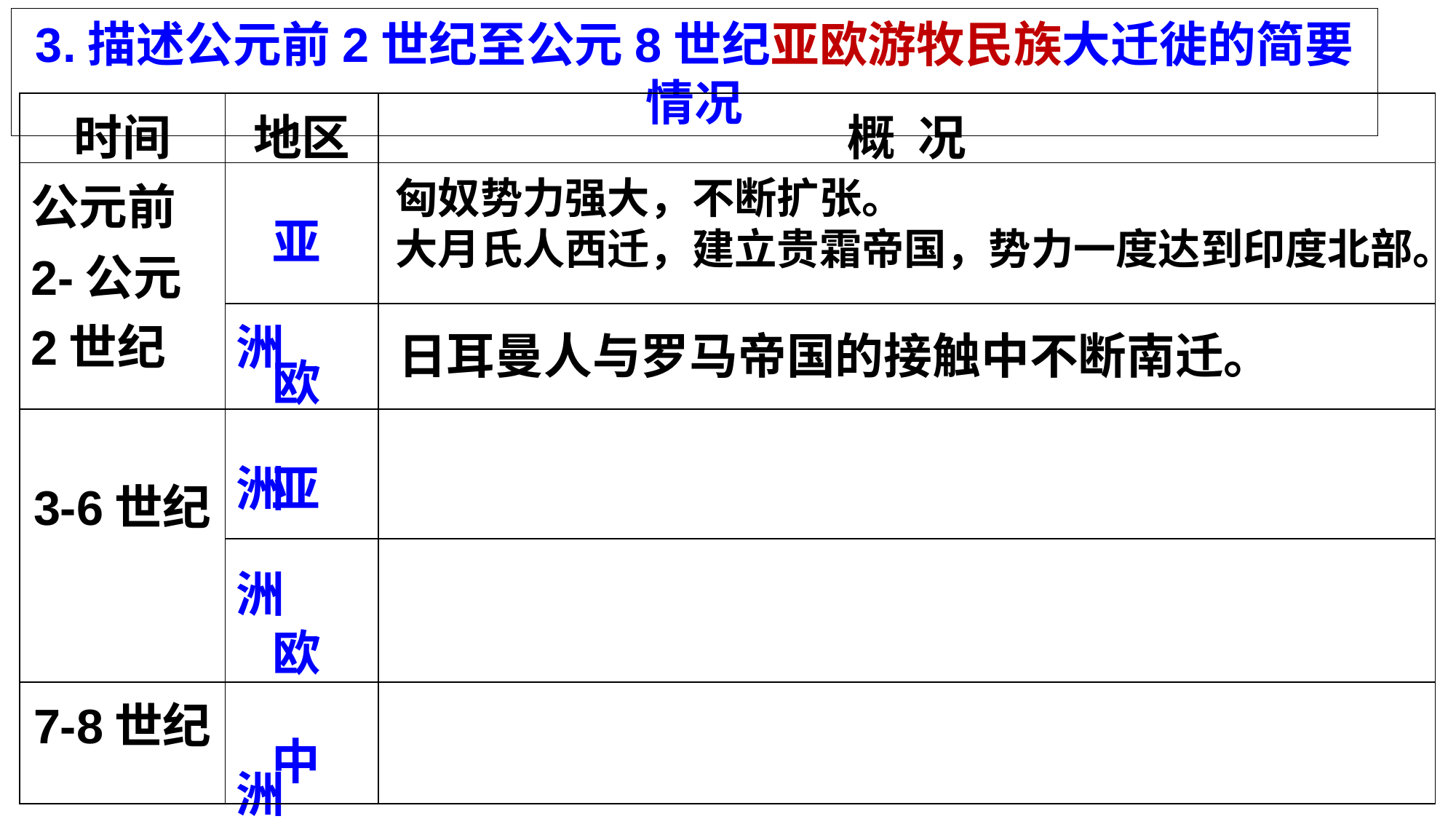

3.描述公元前2世纪至公元8世纪亚欧游牧民族大迁徙的简要情况
| 时间 | 地区 | 概 况 |
| --- | --- | --- |
| 公元前2-公元2世纪 | 亚洲 |  |
|  | 欧洲 |  |
| 3-6世纪 | 亚洲 |  |
|  | 欧洲 |  |
| 7-8世纪 | 中亚 |  |
匈奴势力强大，不断扩张。
大月氏人西迁，建立贵霜帝国，势力一度达到印度北部。
日耳曼人与罗马帝国的接触中不断南迁。